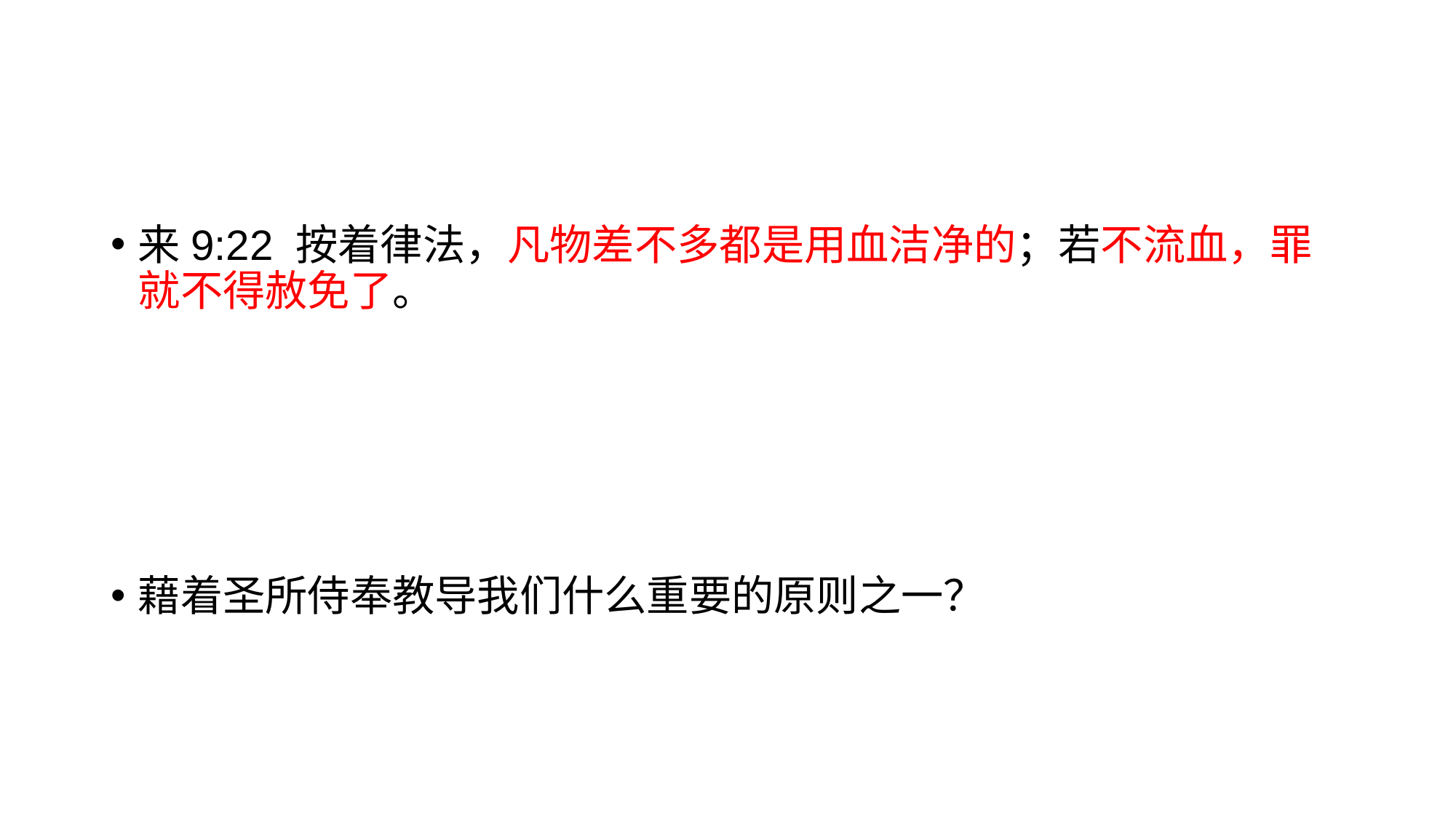

#
来9:22 按着律法，凡物差不多都是用血洁净的；若不流血，罪就不得赦免了。

藉着圣所侍奉教导我们什么重要的原则之一？